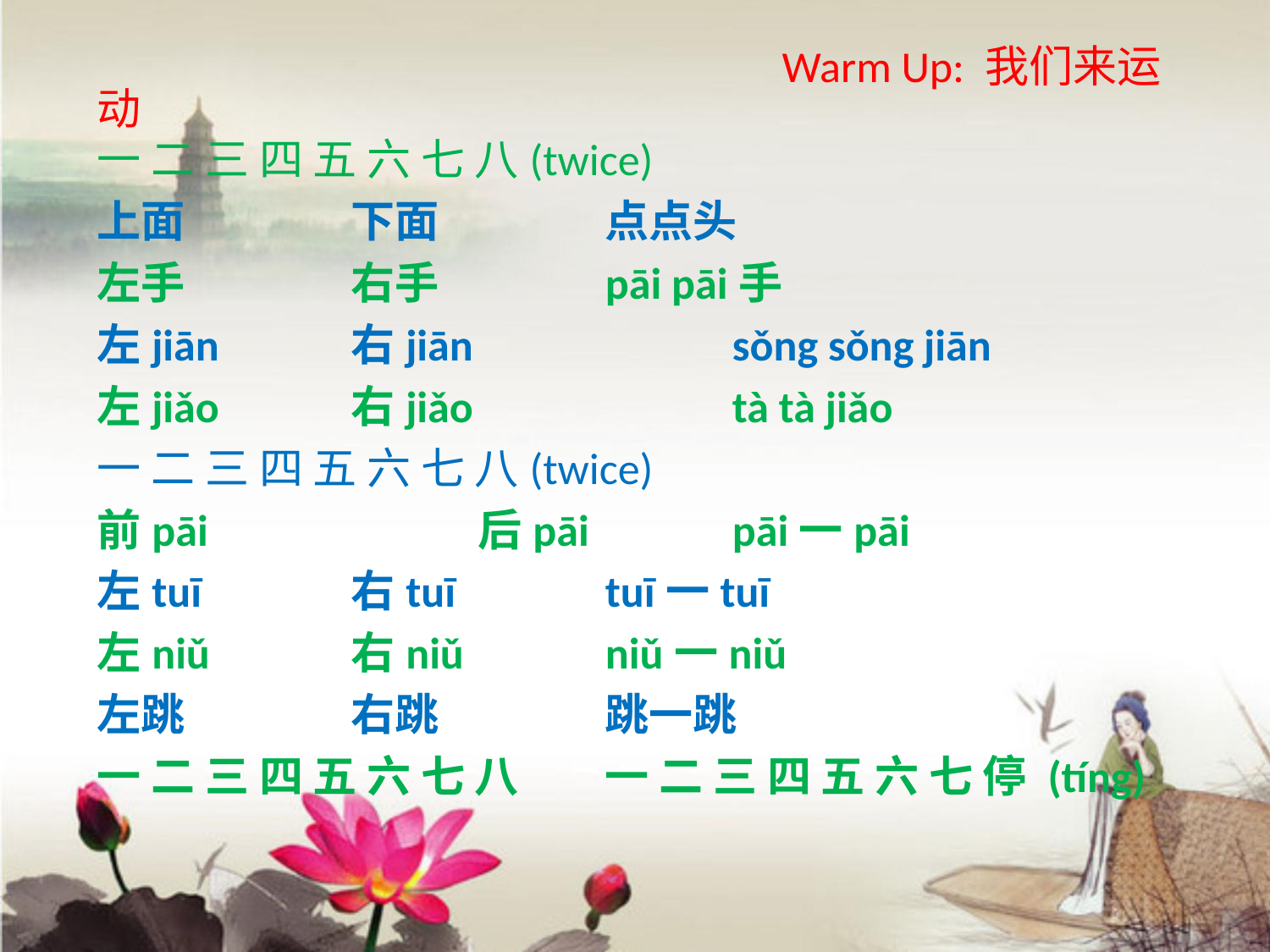

Warm Up: 我们来运动
一 二 三 四 五 六 七 八(twice)
上面		下面		点点头
左手     	右手 		pāi pāi手
左jiān    	右jiān 		sǒng sǒng jiān
左jiǎo    	右jiǎo 		tà tà jiǎo
一 二 三 四 五 六 七 八(twice)
前pāi  		后pāi 		pāi一pāi
左tuī 		右tuī 		tuī一tuī
左niǔ 		右niǔ 		niǔ一niǔ
左跳  		右跳  		跳一跳
一 二 三 四 五 六 七 八	一 二 三 四 五 六 七 停 (tíng)